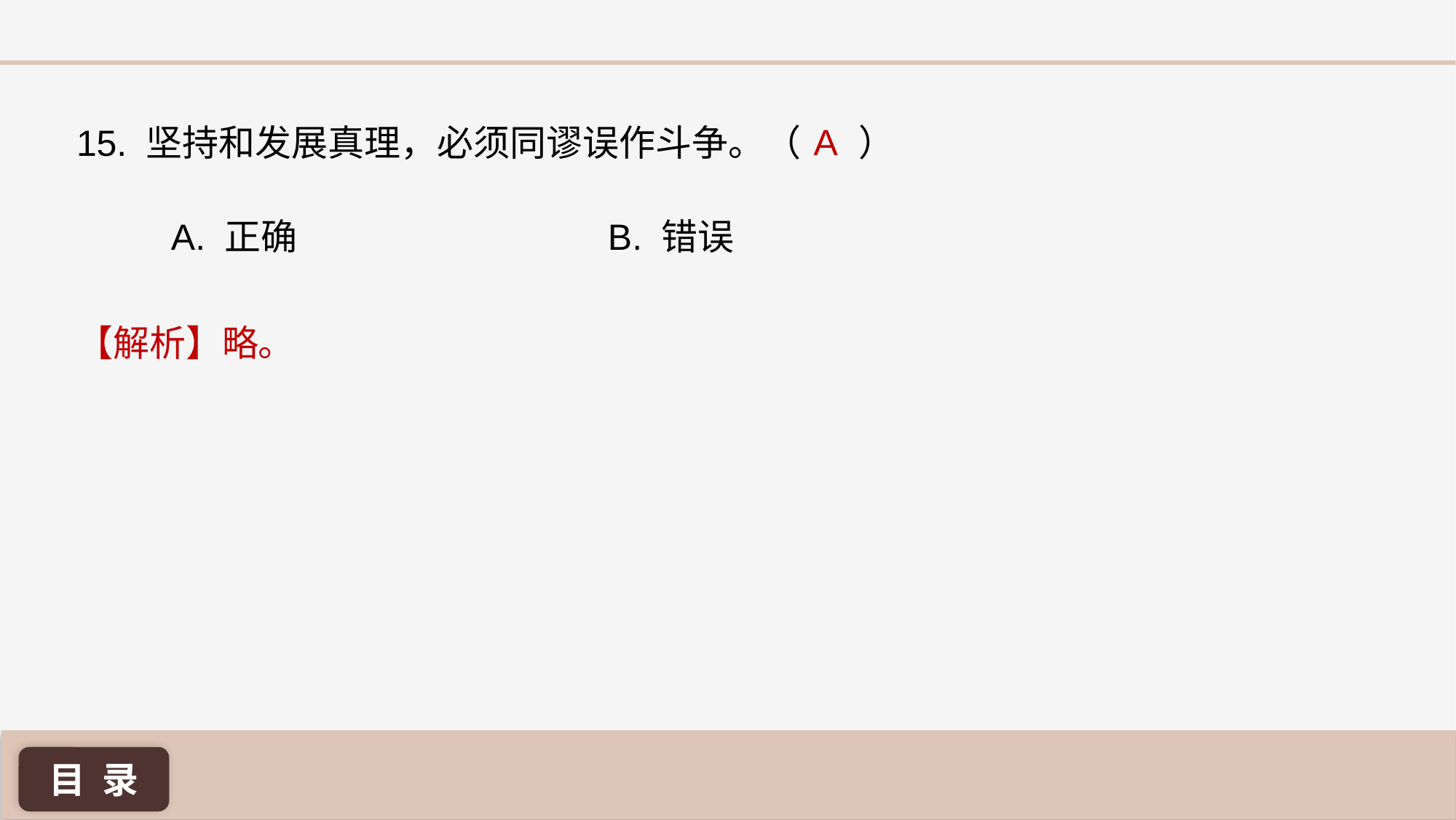

A
15. 坚持和发展真理，必须同谬误作斗争。（       ）
A. 正确 			B. 错误
【解析】略。